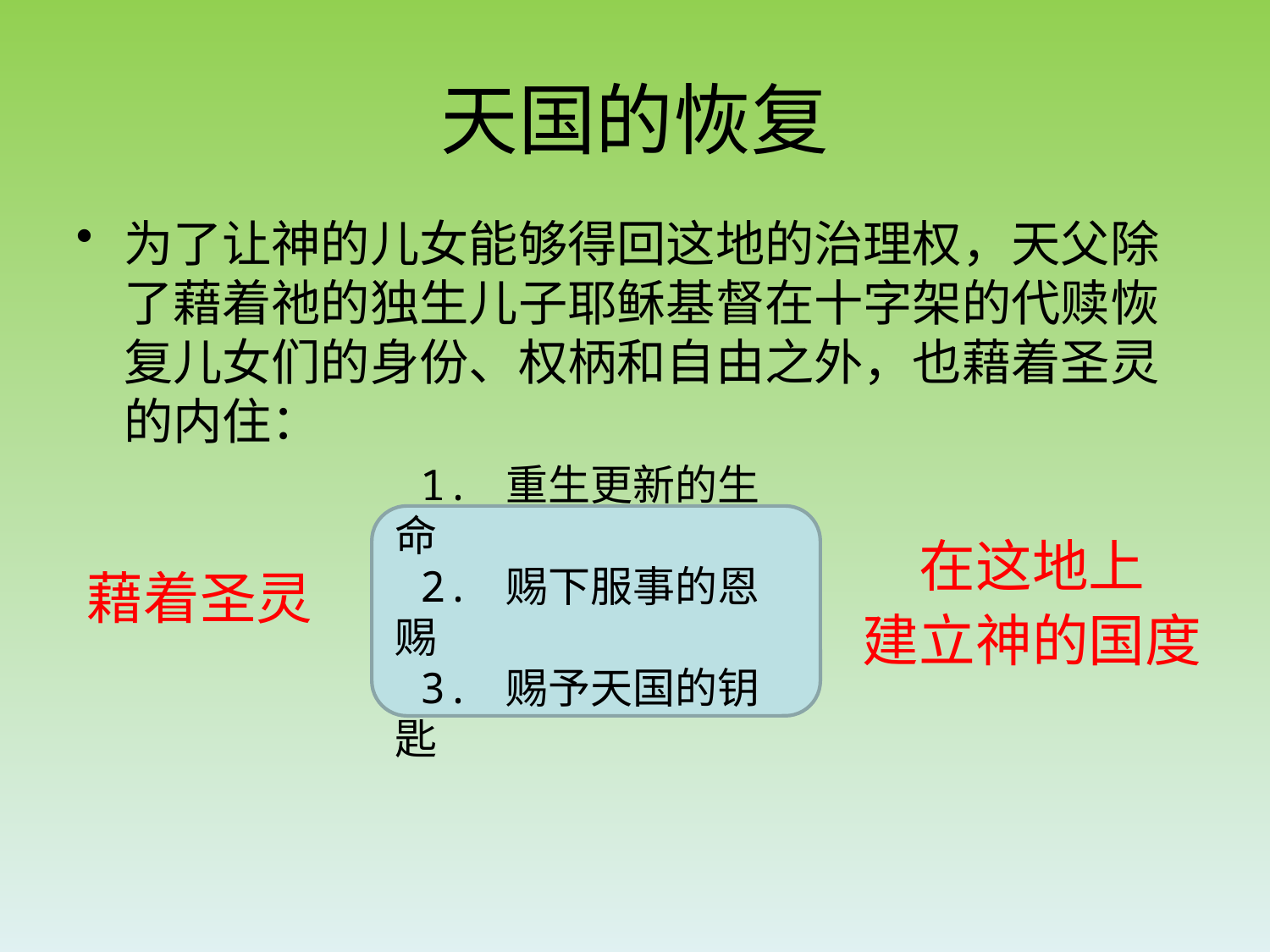

# 天国的恢复
为了让神的儿女能够得回这地的治理权，天父除了藉着祂的独生儿子耶稣基督在十字架的代赎恢复儿女们的身份、权柄和自由之外，也藉着圣灵的内住：
 1. 重生更新的生命
 2. 赐下服事的恩赐
 3. 赐予天国的钥匙
在这地上
建立神的国度
藉着圣灵